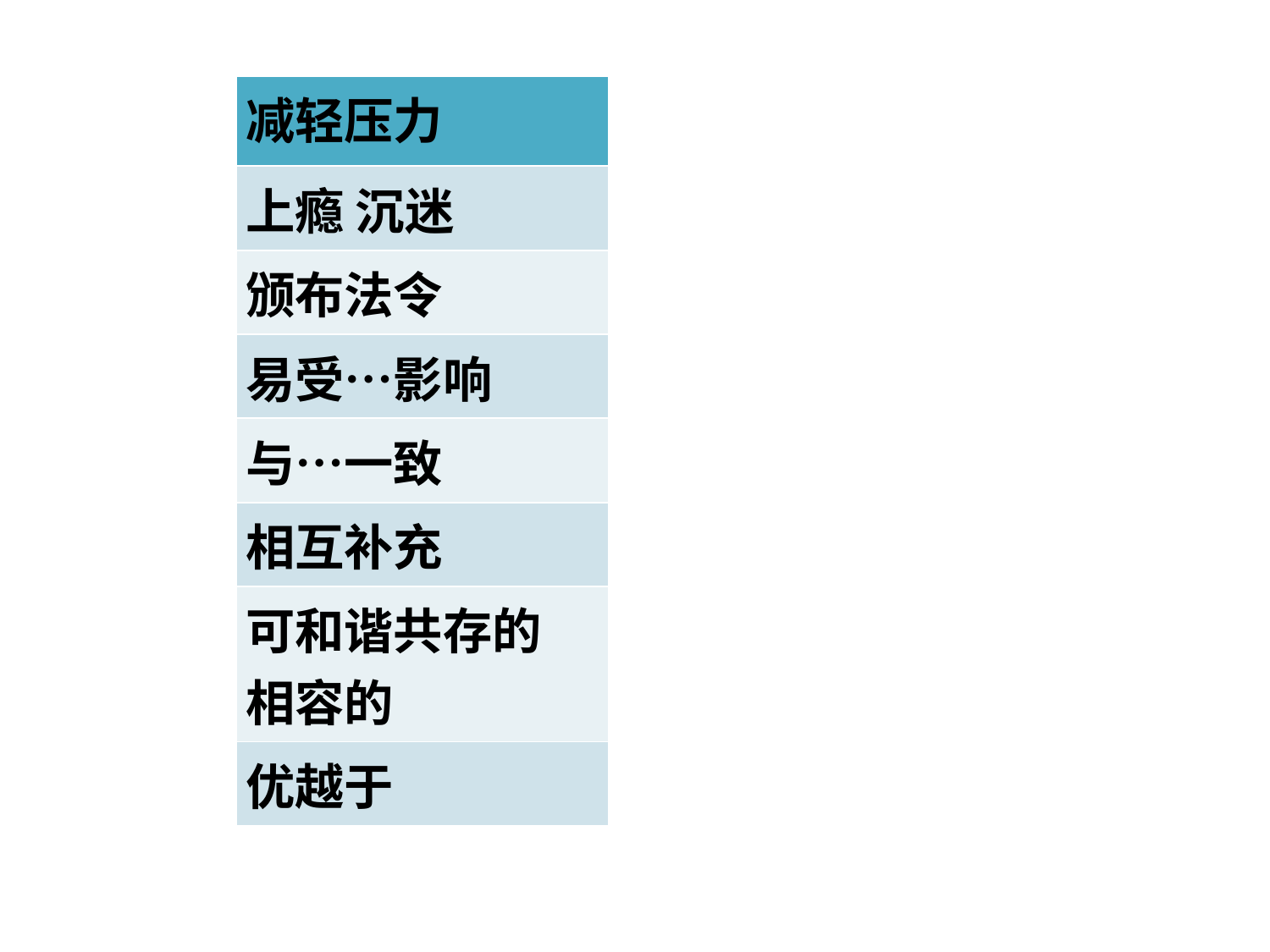

| 减轻压力 |
| --- |
| 上瘾 沉迷 |
| 颁布法令 |
| 易受…影响 |
| 与…一致 |
| 相互补充 |
| 可和谐共存的 相容的 |
| 优越于 |